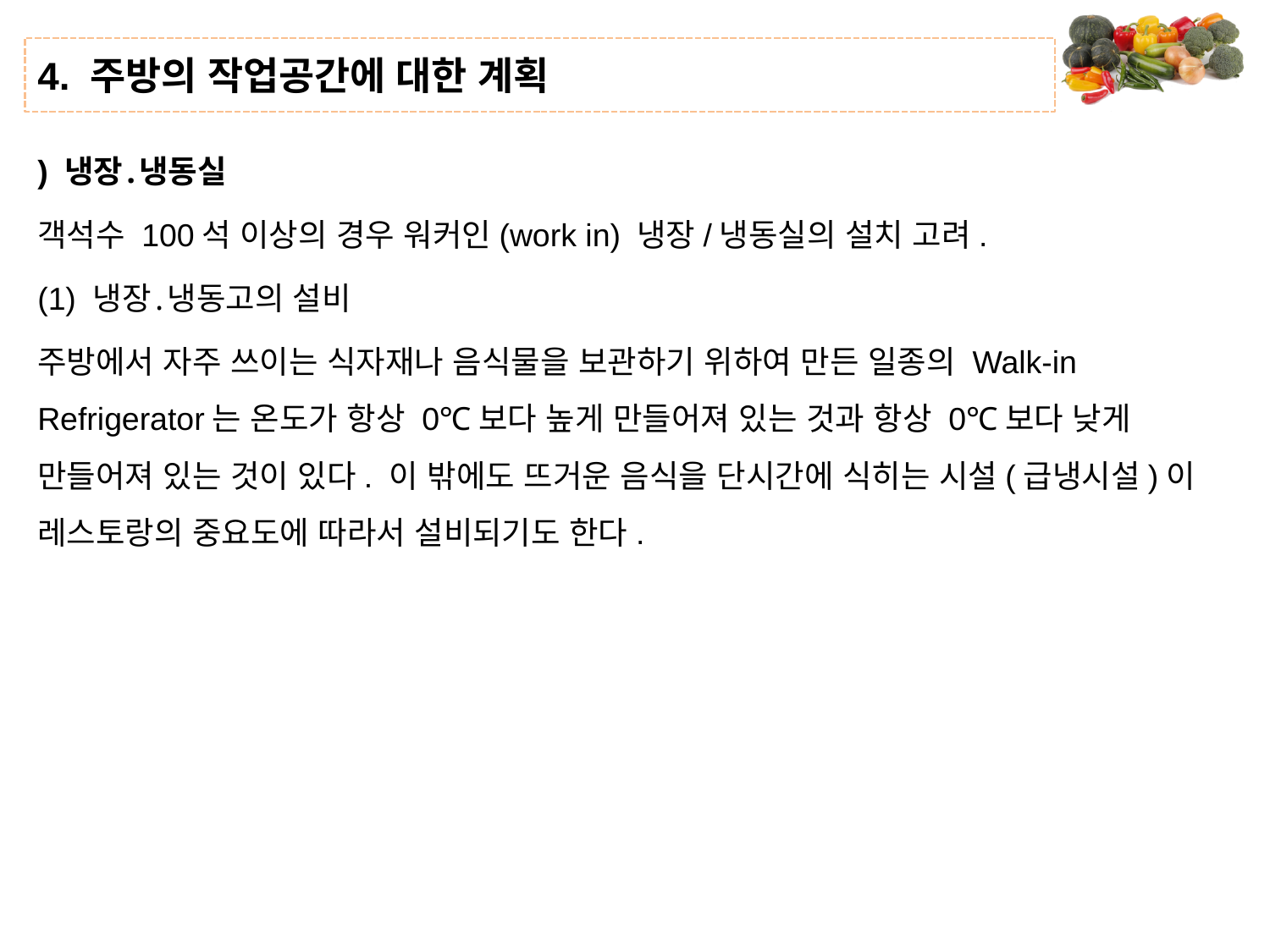

# 4. 주방의 작업공간에 대한 계획
) 냉장․냉동실
객석수 100석 이상의 경우 워커인(work in) 냉장/냉동실의 설치 고려.
(1) 냉장․냉동고의 설비
주방에서 자주 쓰이는 식자재나 음식물을 보관하기 위하여 만든 일종의 Walk-in Refrigerator는 온도가 항상 0℃보다 높게 만들어져 있는 것과 항상 0℃보다 낮게 만들어져 있는 것이 있다. 이 밖에도 뜨거운 음식을 단시간에 식히는 시설(급냉시설)이 레스토랑의 중요도에 따라서 설비되기도 한다.